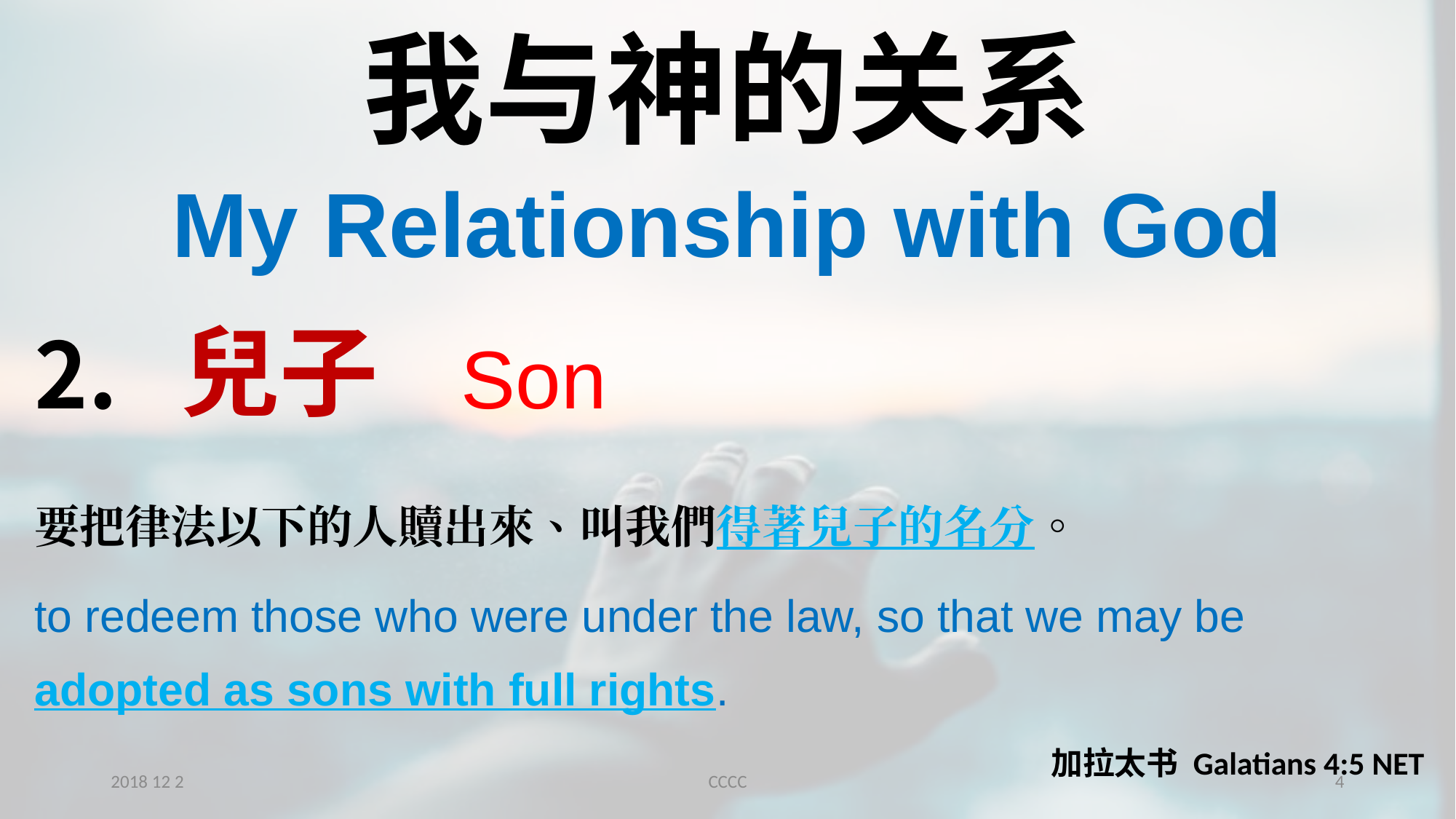

# 我与神的关系 My Relationship with God
  兒子    Son

要把律法以下的人贖出來、叫我們得著兒子的名分。
to redeem those who were under the law, so that we may be adopted as sons with full rights.
加拉太书 Galatians 4:5 NET
2018 12 2
CCCC
4